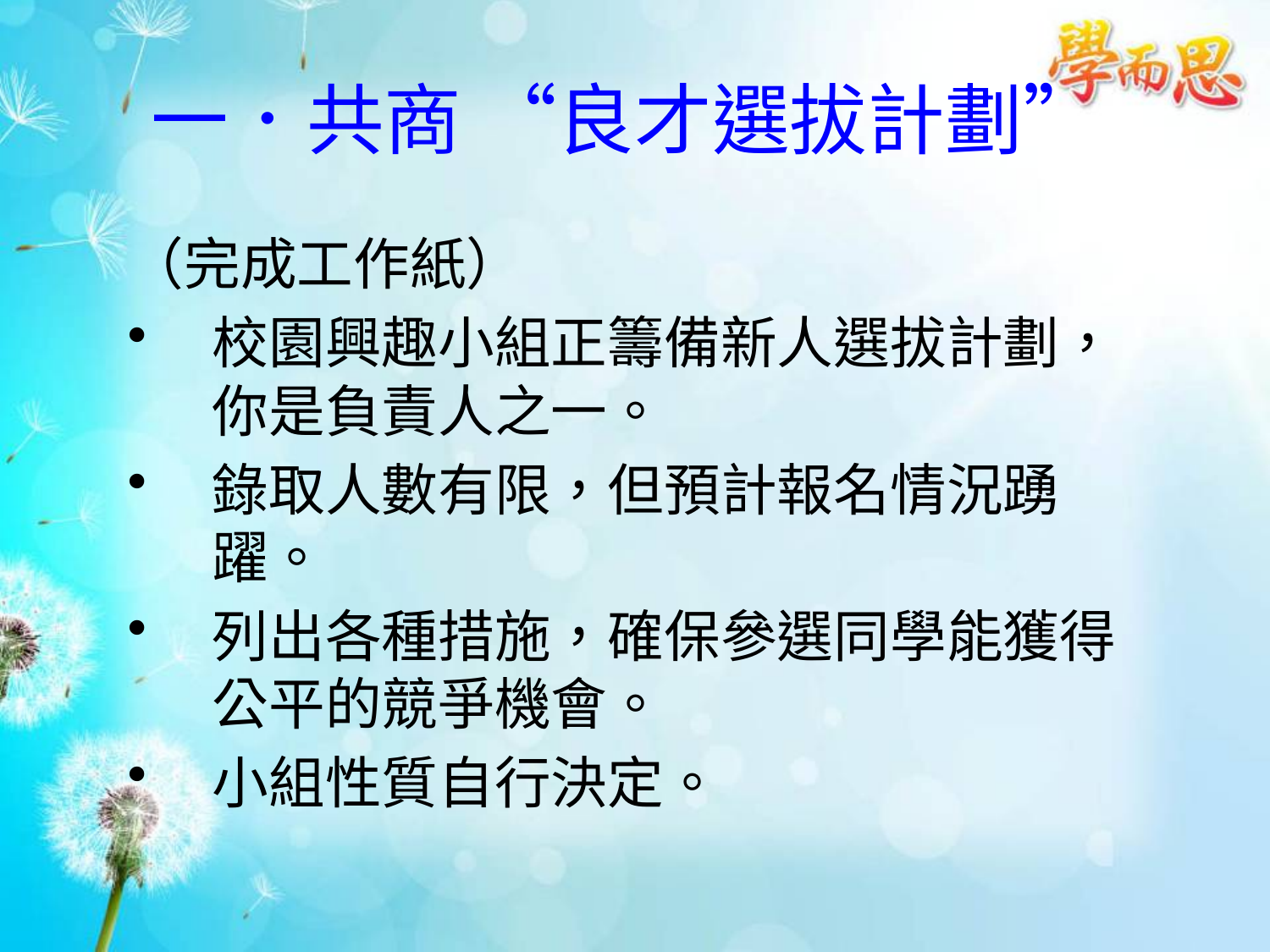

# 一．共商 “良才選拔計劃”
（完成工作紙）
校園興趣小組正籌備新人選拔計劃，你是負責人之一。
錄取人數有限，但預計報名情況踴躍。
列出各種措施，確保參選同學能獲得公平的競爭機會。
小組性質自行決定。